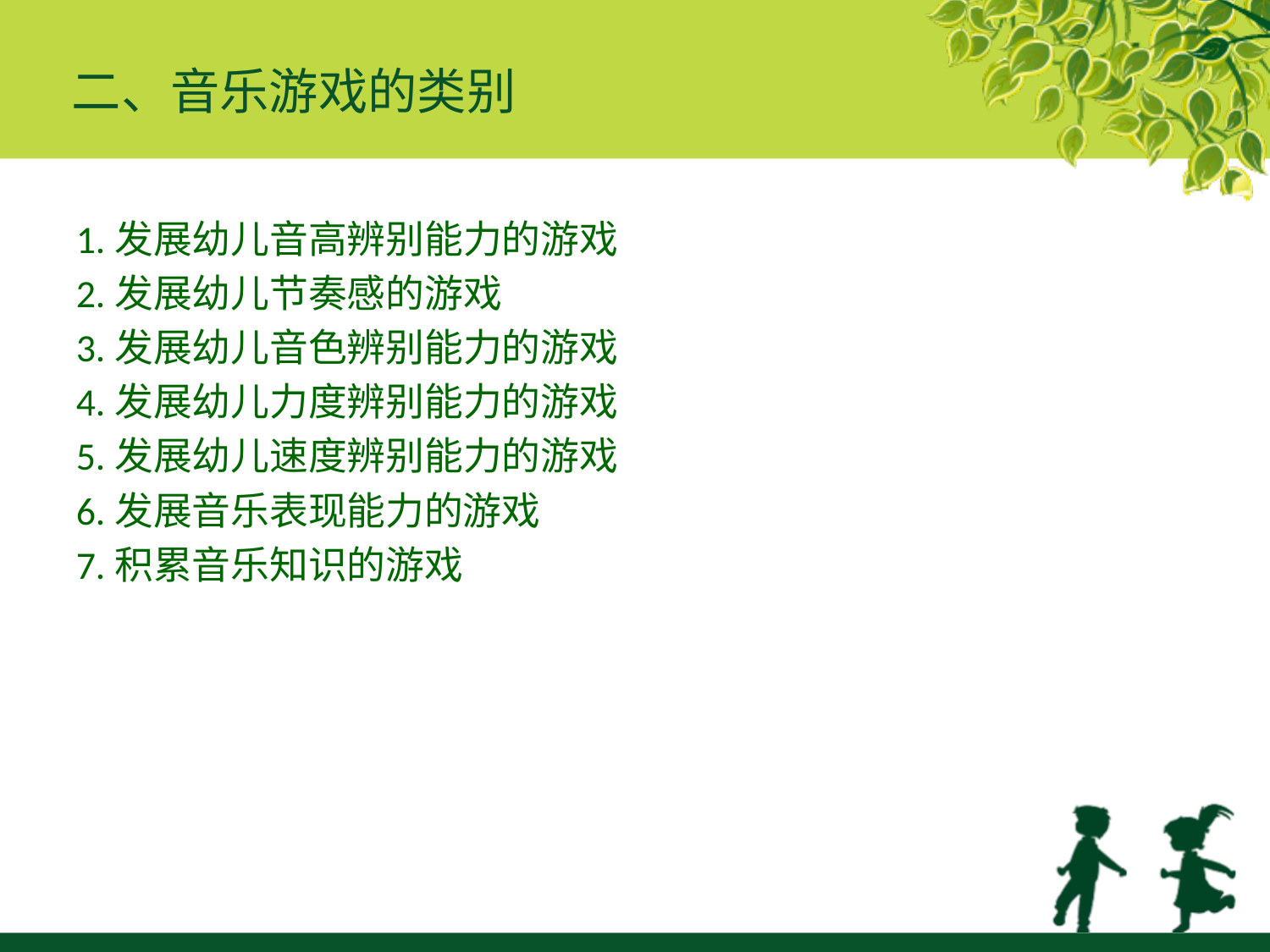

# 二、音乐游戏的类别
1.发展幼儿音高辨别能力的游戏
2.发展幼儿节奏感的游戏
3.发展幼儿音色辨别能力的游戏
4.发展幼儿力度辨别能力的游戏
5.发展幼儿速度辨别能力的游戏
6.发展音乐表现能力的游戏
7.积累音乐知识的游戏